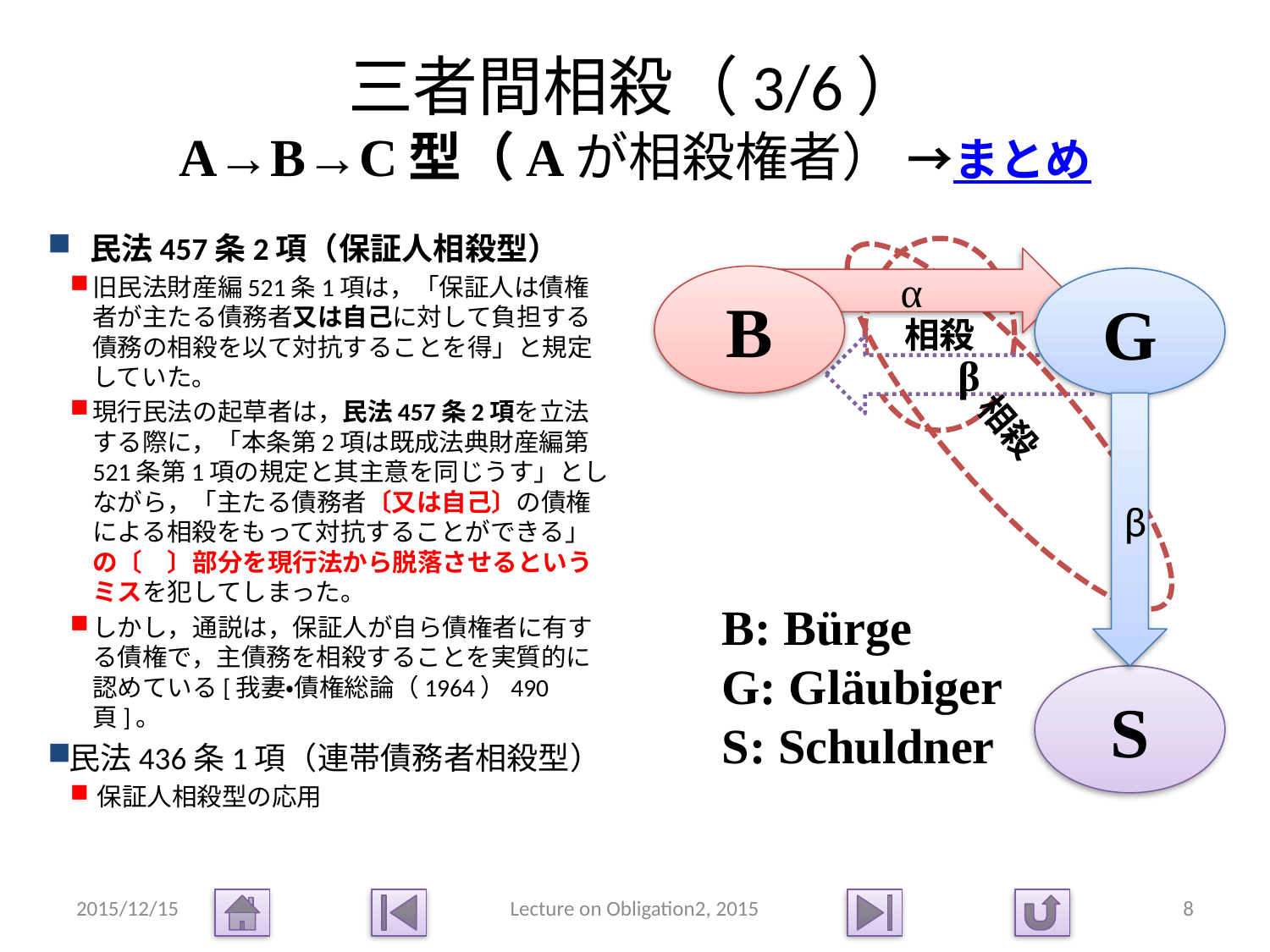

# 三者間相殺（3/6） A→B→C型（Aが相殺権者） →まとめ
民法457条2項（保証人相殺型）
旧民法財産編521条1項は，「保証人は債権者が主たる債務者又は自己に対して負担する債務の相殺を以て対抗することを得」と規定していた。
現行民法の起草者は，民法457条2項を立法する際に，「本条第2項は既成法典財産編第521条第1項の規定と其主意を同じうす」としながら，「主たる債務者〔又は自己〕の債権による相殺をもって対抗することができる」の〔　〕部分を現行法から脱落させるというミスを犯してしまった。
しかし，通説は，保証人が自ら債権者に有する債権で，主債務を相殺することを実質的に認めている[我妻・債権総論（1964）490頁]。
民法436条1項（連帯債務者相殺型）
保証人相殺型の応用
相殺
α
B
G
β
相殺
β
B: Bürge
G: Gläubiger
S: Schuldner
S
2015/12/15
Lecture on Obligation2, 2015
8